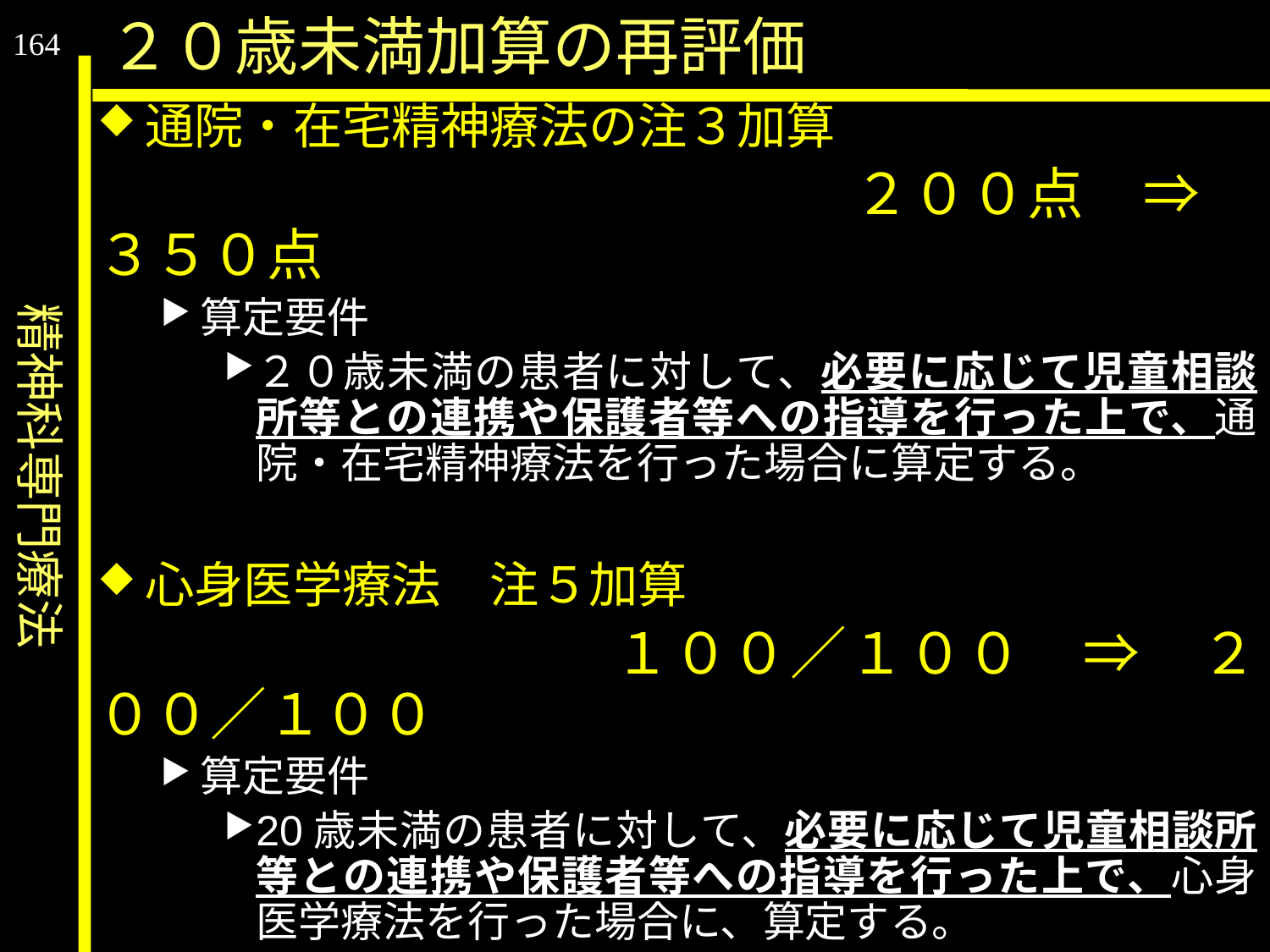

精神科専門療法
２０歳未満加算の再評価
164

通院・在宅精神療法の注３加算
					　　２００点　⇒　３５０点
算定要件
２０歳未満の患者に対して、必要に応じて児童相談所等との連携や保護者等への指導を行った上で、通院・在宅精神療法を行った場合に算定する。

心身医学療法　注５加算
				１００／１００　⇒　２００／１００
算定要件
20歳未満の患者に対して、必要に応じて児童相談所等との連携や保護者等への指導を行った上で、心身医学療法を行った場合に、算定する。